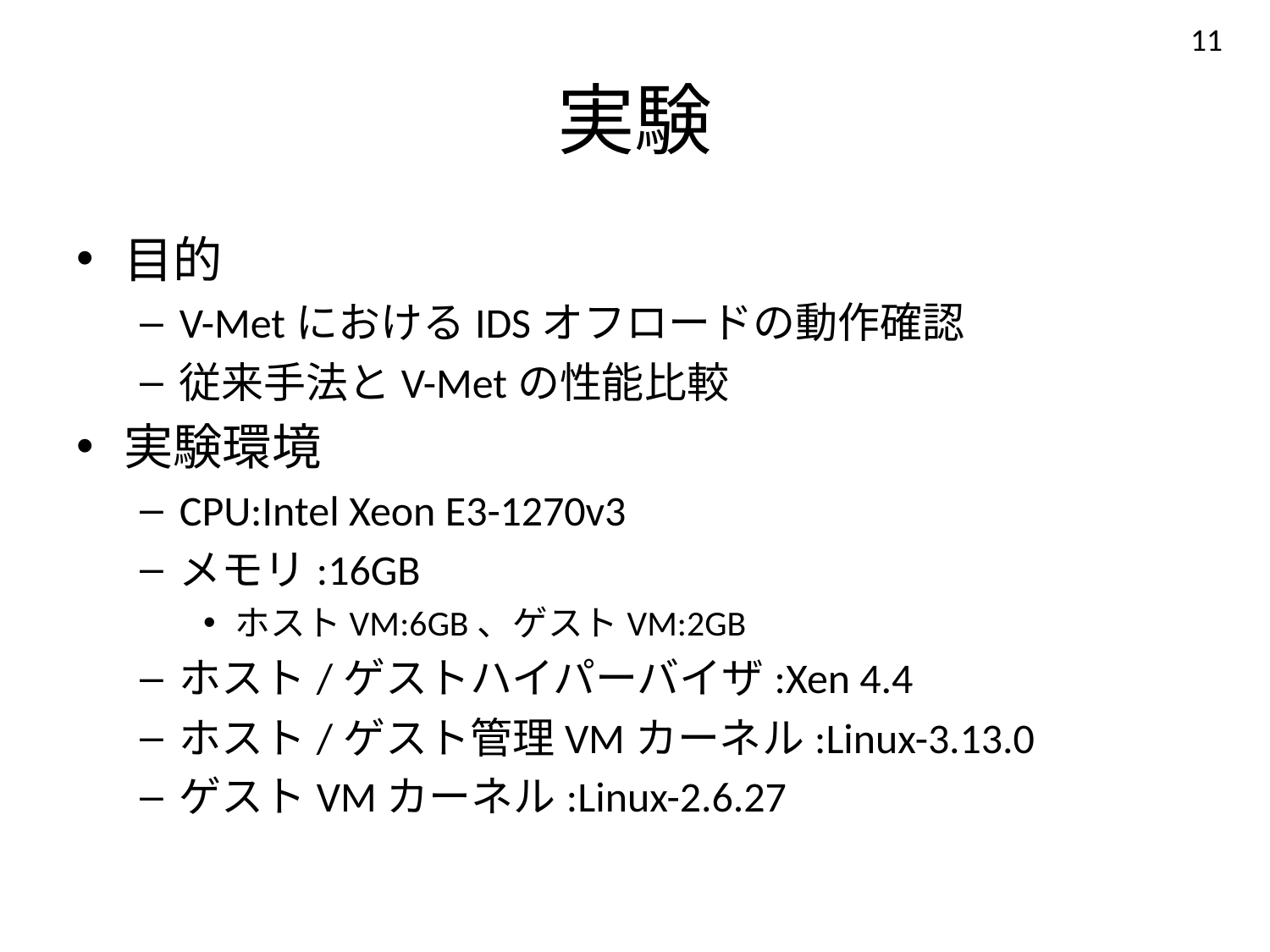

11
# 実験
目的
V-MetにおけるIDSオフロードの動作確認
従来手法とV-Metの性能比較
実験環境
CPU:Intel Xeon E3-1270v3
メモリ:16GB
ホストVM:6GB、ゲストVM:2GB
ホスト/ゲストハイパーバイザ:Xen 4.4
ホスト/ゲスト管理VMカーネル:Linux-3.13.0
ゲストVMカーネル:Linux-2.6.27